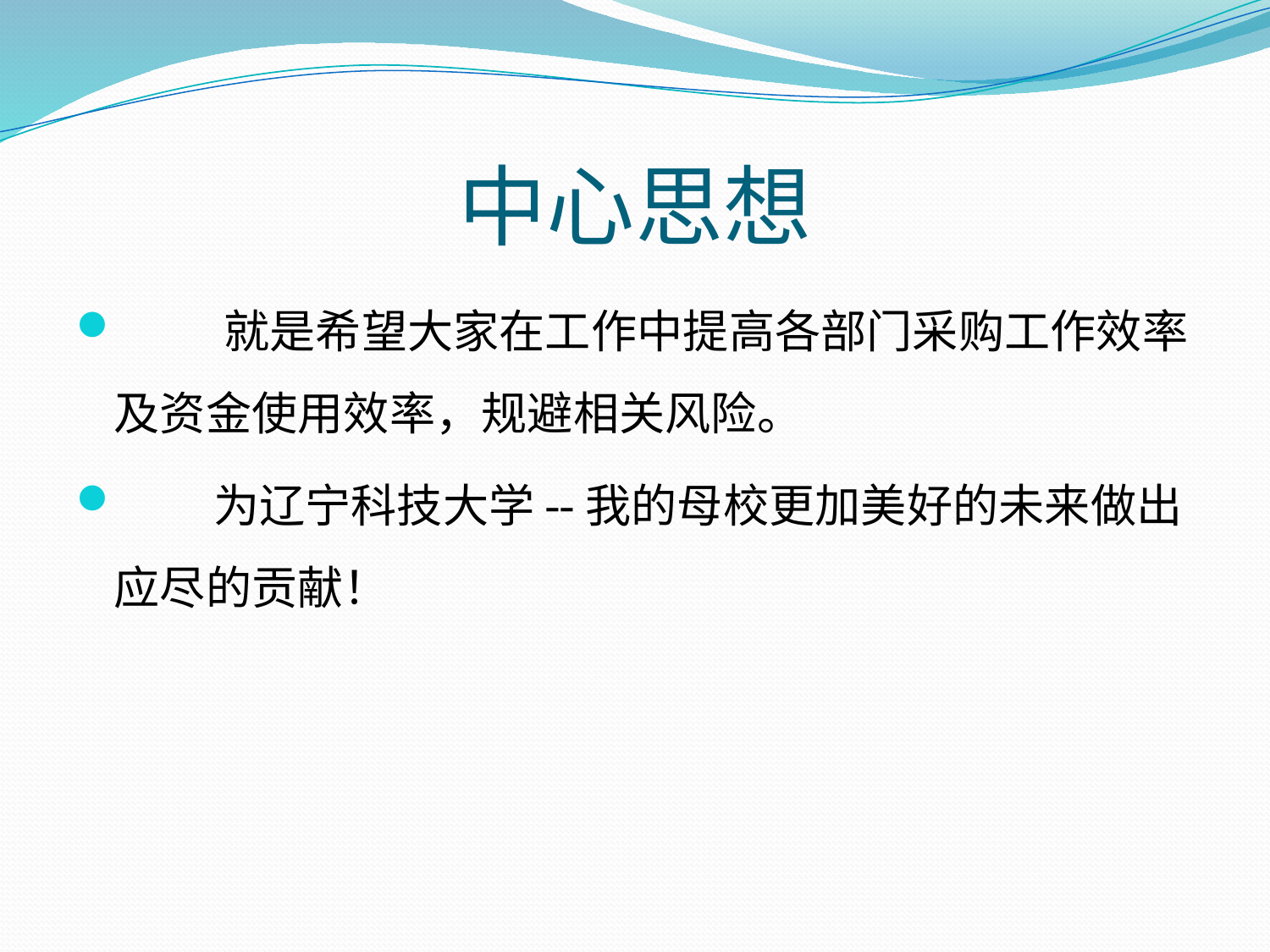

# 中心思想
         就是希望大家在工作中提高各部门采购工作效率及资金使用效率，规避相关风险。
        为辽宁科技大学--我的母校更加美好的未来做出应尽的贡献！